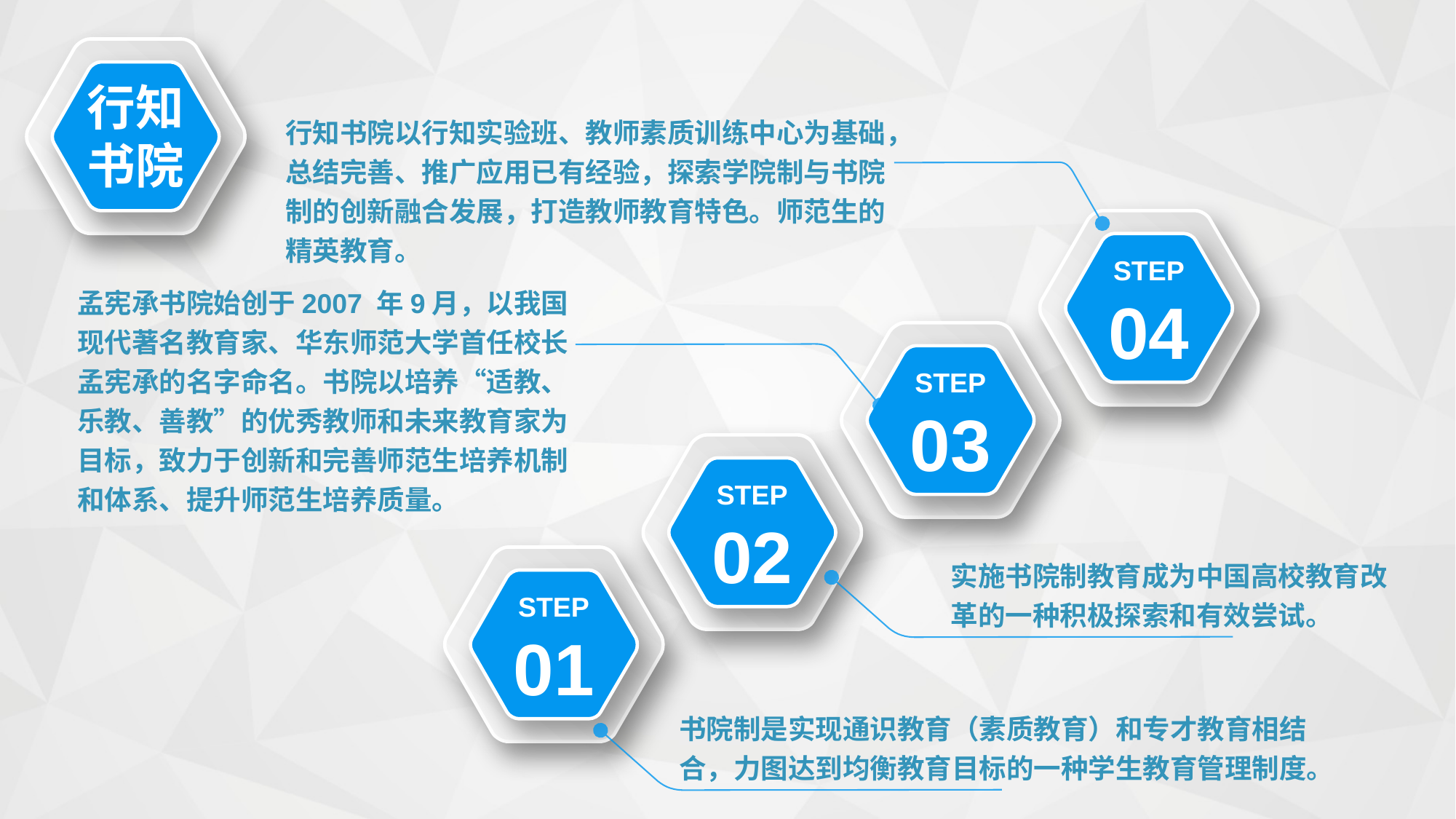

行知
书院

行知书院以行知实验班、教师素质训练中心为基础，总结完善、推广应用已有经验，探索学院制与书院制的创新融合发展，打造教师教育特色。师范生的精英教育。

STEP
04
孟宪承书院始创于2007 年9月，以我国现代著名教育家、华东师范大学首任校长孟宪承的名字命名。书院以培养“适教、乐教、善教”的优秀教师和未来教育家为目标，致力于创新和完善师范生培养机制和体系、提升师范生培养质量。

STEP
03

STEP
02
实施书院制教育成为中国高校教育改革的一种积极探索和有效尝试。

STEP
01
书院制是实现通识教育（素质教育）和专才教育相结合，力图达到均衡教育目标的一种学生教育管理制度。